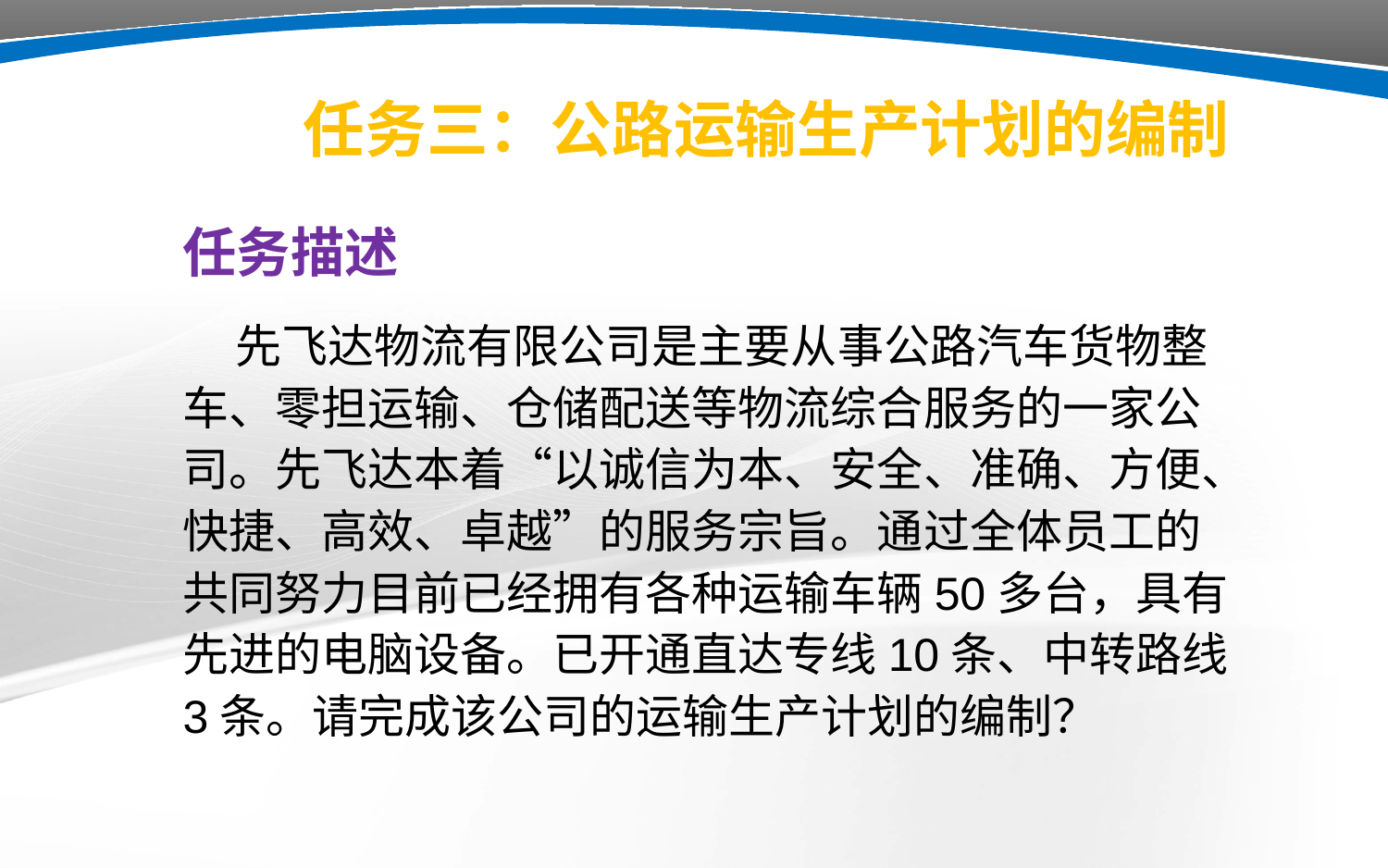

任务三：公路运输生产计划的编制
任务描述
    先飞达物流有限公司是主要从事公路汽车货物整车、零担运输、仓储配送等物流综合服务的一家公司。先飞达本着“以诚信为本、安全、准确、方便、快捷、高效、卓越”的服务宗旨。通过全体员工的共同努力目前已经拥有各种运输车辆50多台，具有先进的电脑设备。已开通直达专线10条、中转路线3条。请完成该公司的运输生产计划的编制？